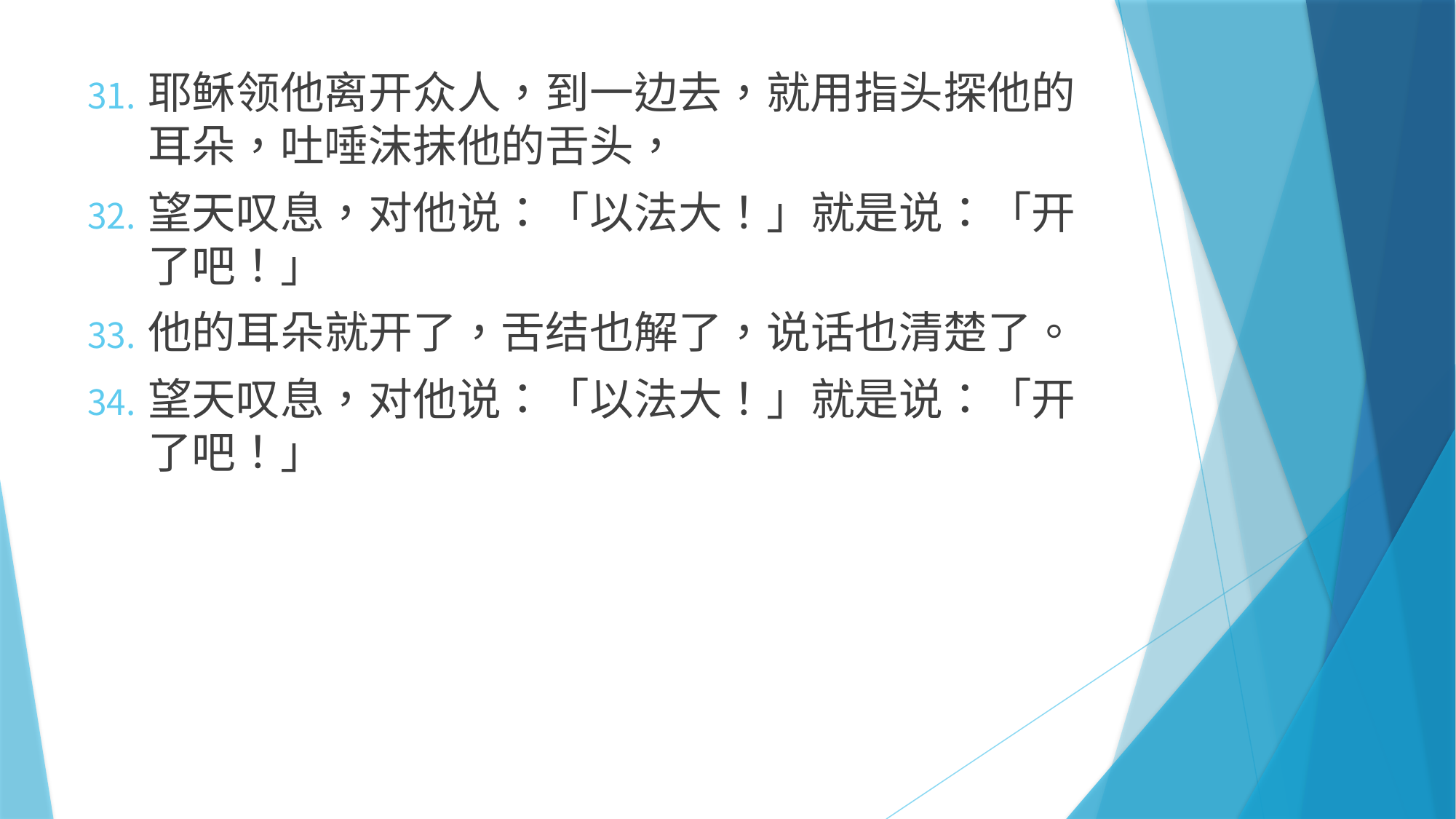

耶稣领他离开众人，到一边去，就用指头探他的耳朵，吐唾沫抹他的舌头，
望天叹息，对他说：「以法大！」就是说：「开了吧！」
他的耳朵就开了，舌结也解了，说话也清楚了。
望天叹息，对他说：「以法大！」就是说：「开了吧！」